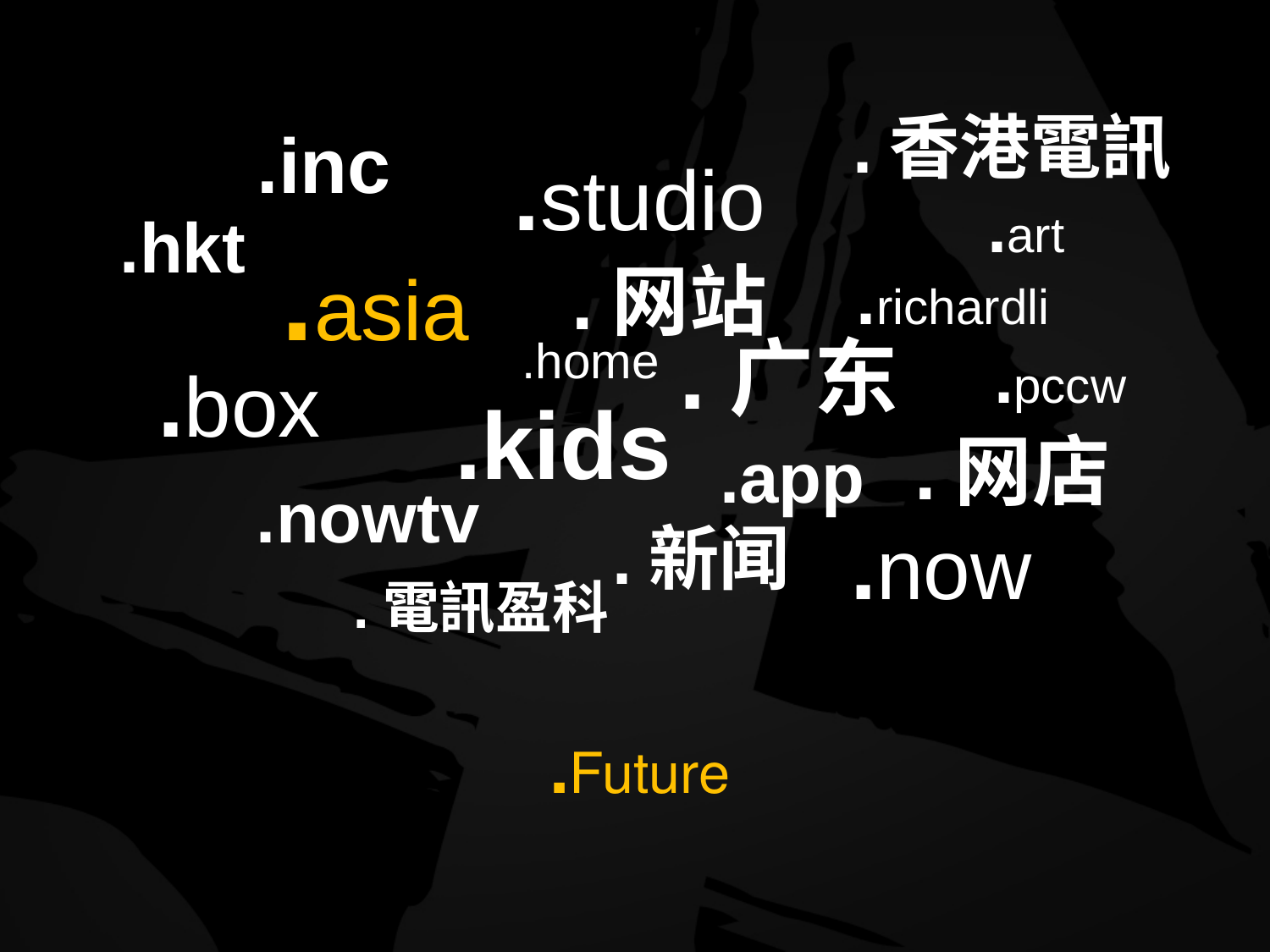

.香港電訊
.inc
.studio
.art
.hkt
.asia
.网站
.richardli
.广东
.home
.pccw
.box
.kids
.网店
.app
.nowtv
.now
.新闻
.電訊盈科
.Future